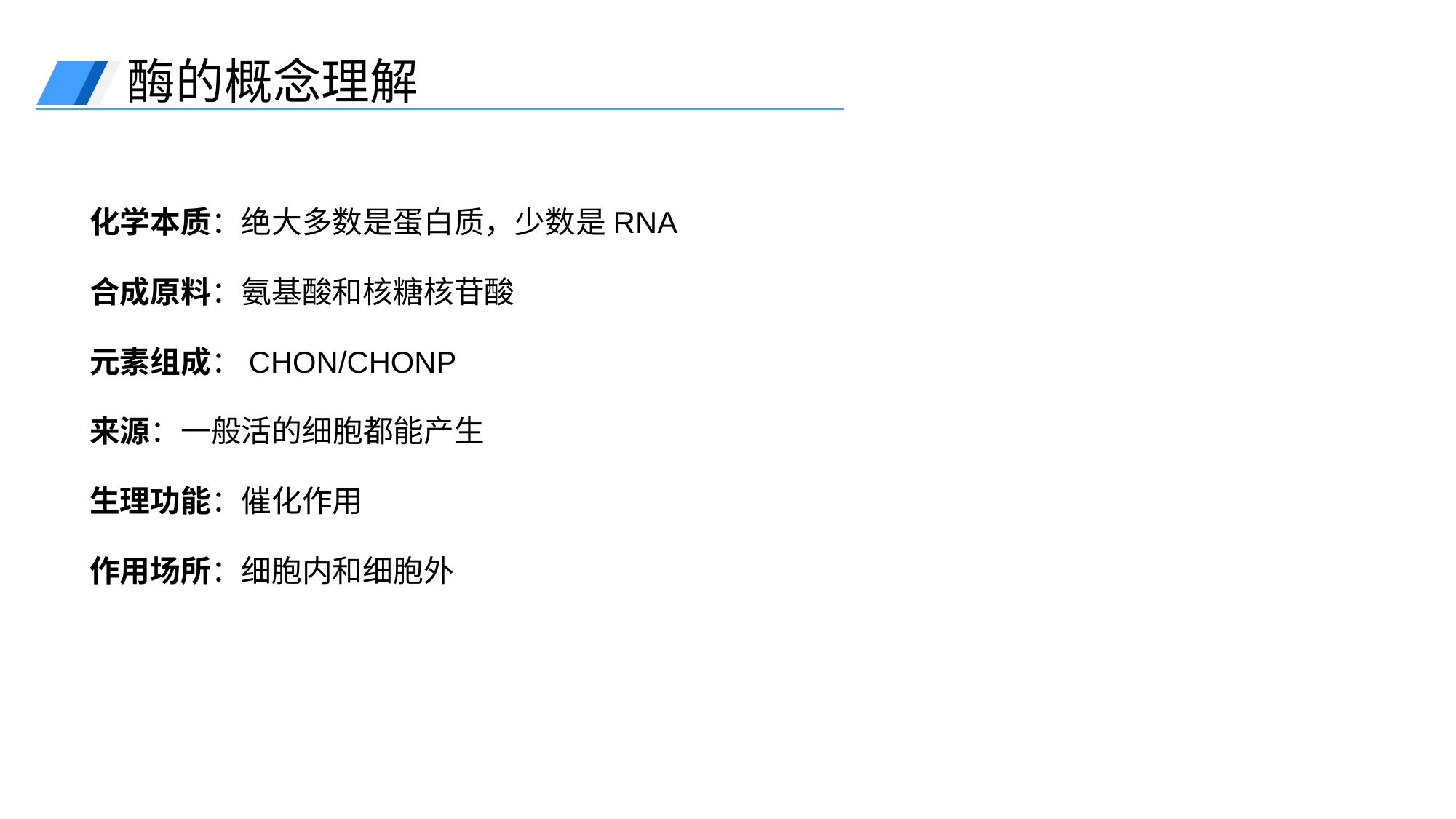

酶的概念理解
化学本质：绝大多数是蛋白质，少数是RNA
合成原料：氨基酸和核糖核苷酸
元素组成：CHON/CHONP
来源：一般活的细胞都能产生
生理功能：催化作用
作用场所：细胞内和细胞外